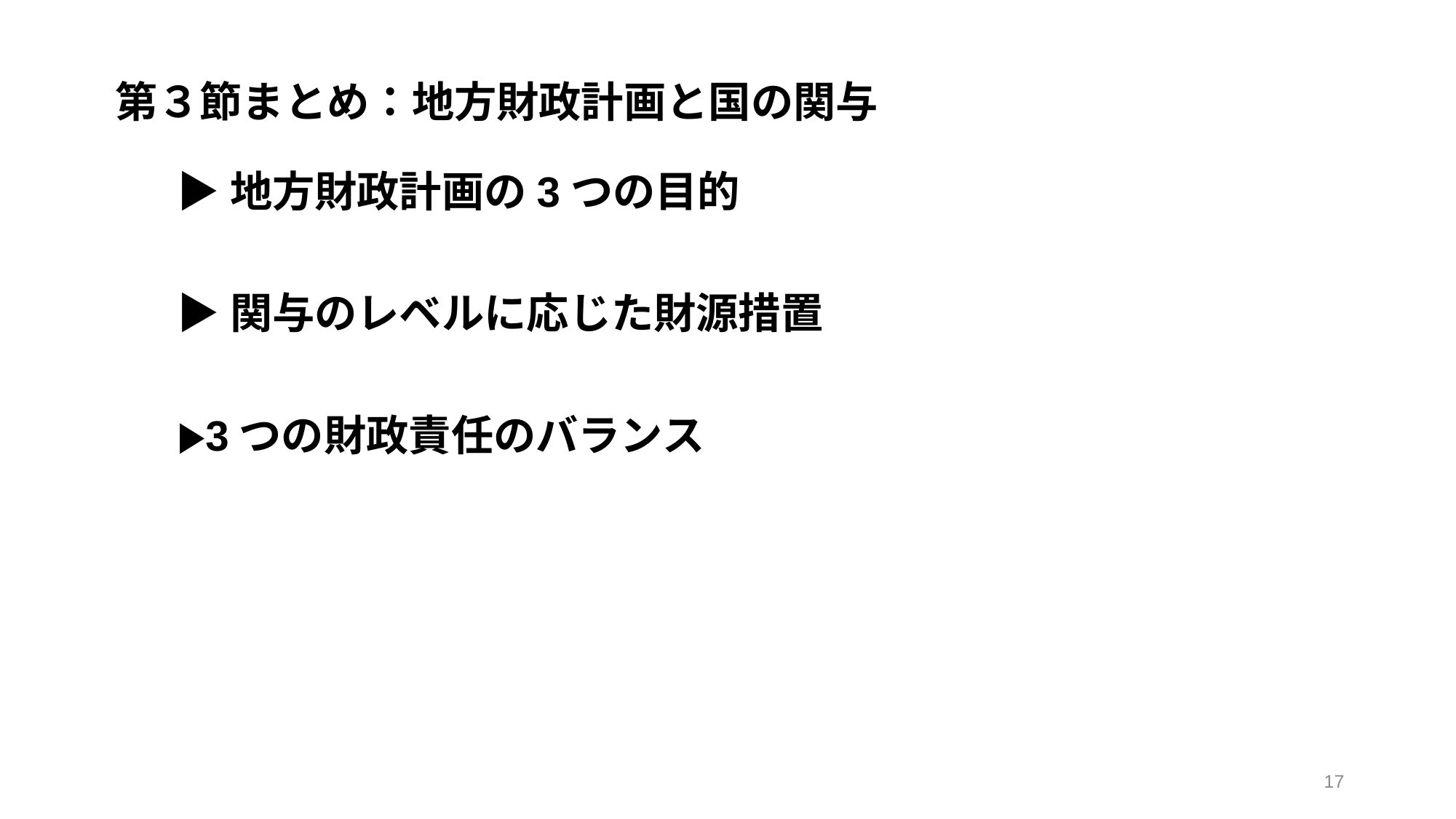

第３節まとめ：地方財政計画と国の関与
▶地方財政計画の3つの目的

▶︎関与のレベルに応じた財源措置

▶︎3つの財政責任のバランス

17